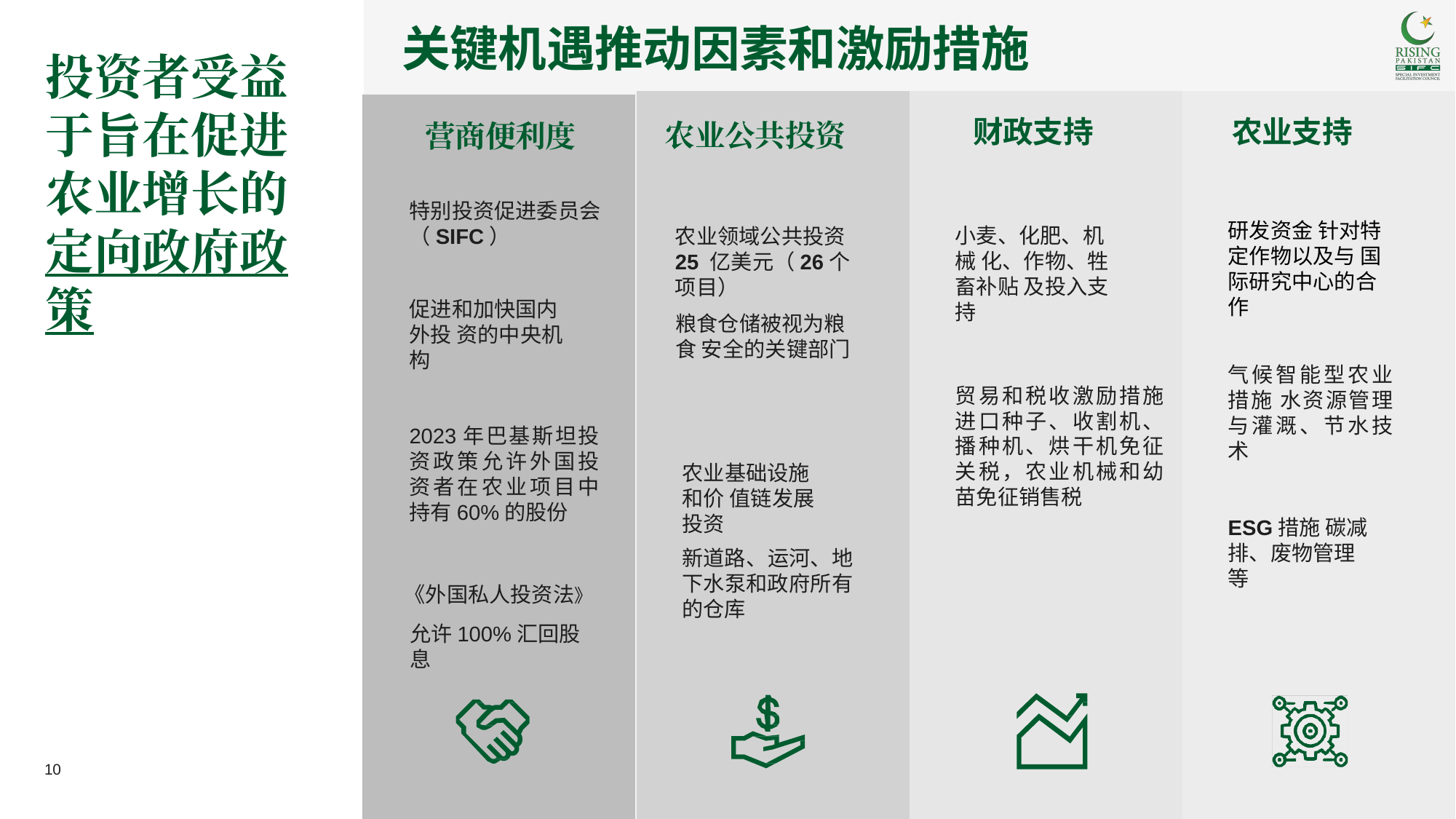

关键机遇推动因素和激励措施

投资者受益于旨在促进农业增长的定向政府政策

农业支持
财政支持
农业公共投资
营商便利度
特别投资促进委员会
（SIFC）
研发资金 针对特定作物以及与 国际研究中心的合作
小麦、化肥、机械 化、作物、牲畜补贴 及投入支持
农业领域公共投资25 亿美元（26个项目）
促进和加快国内外投 资的中央机构
粮食仓储被视为粮食 安全的关键部门
气候智能型农业措施 水资源管理与灌溉、节水技术
贸易和税收激励措施进口种子、收割机、 播种机、烘干机免征关税，农业机械和幼苗免征销售税
2023年巴基斯坦投 资政策允许外国投 资者在农业项目中 持有60%的股份
农业基础设施和价 值链发展投资
ESG措施 碳减排、废物管理 等
新道路、运河、地 下水泵和政府所有 的仓库
《外国私人投资法》
允许100%汇回股息

10